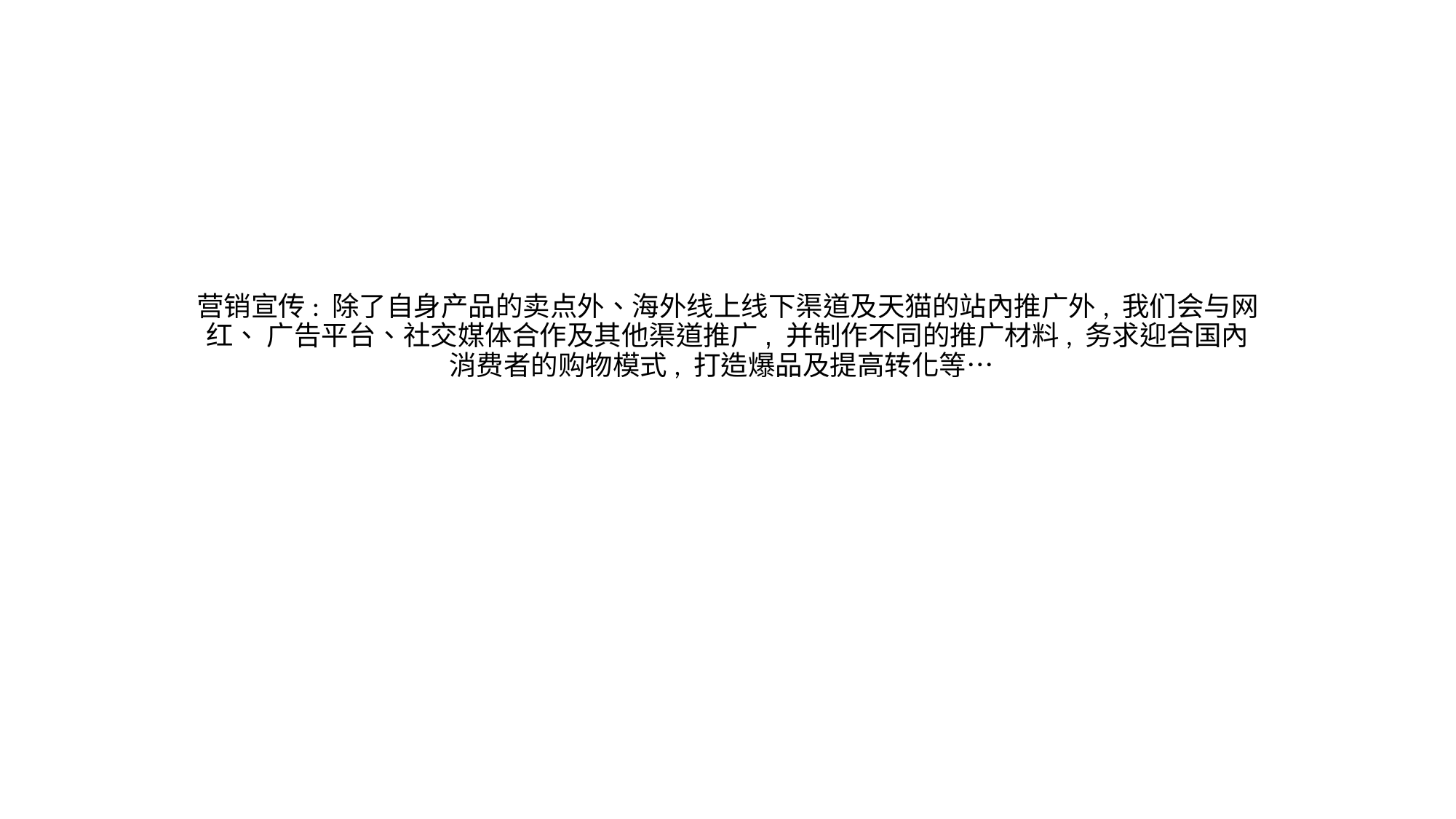

# 营销宣传: 除了自身产品的卖点外、海外线上线下渠道及天猫的站內推广外, 我们会与网红、 广告平台、社交媒体合作及其他渠道推广, 并制作不同的推广材料, 务求迎合国內消费者的购物模式, 打造爆品及提高转化等…